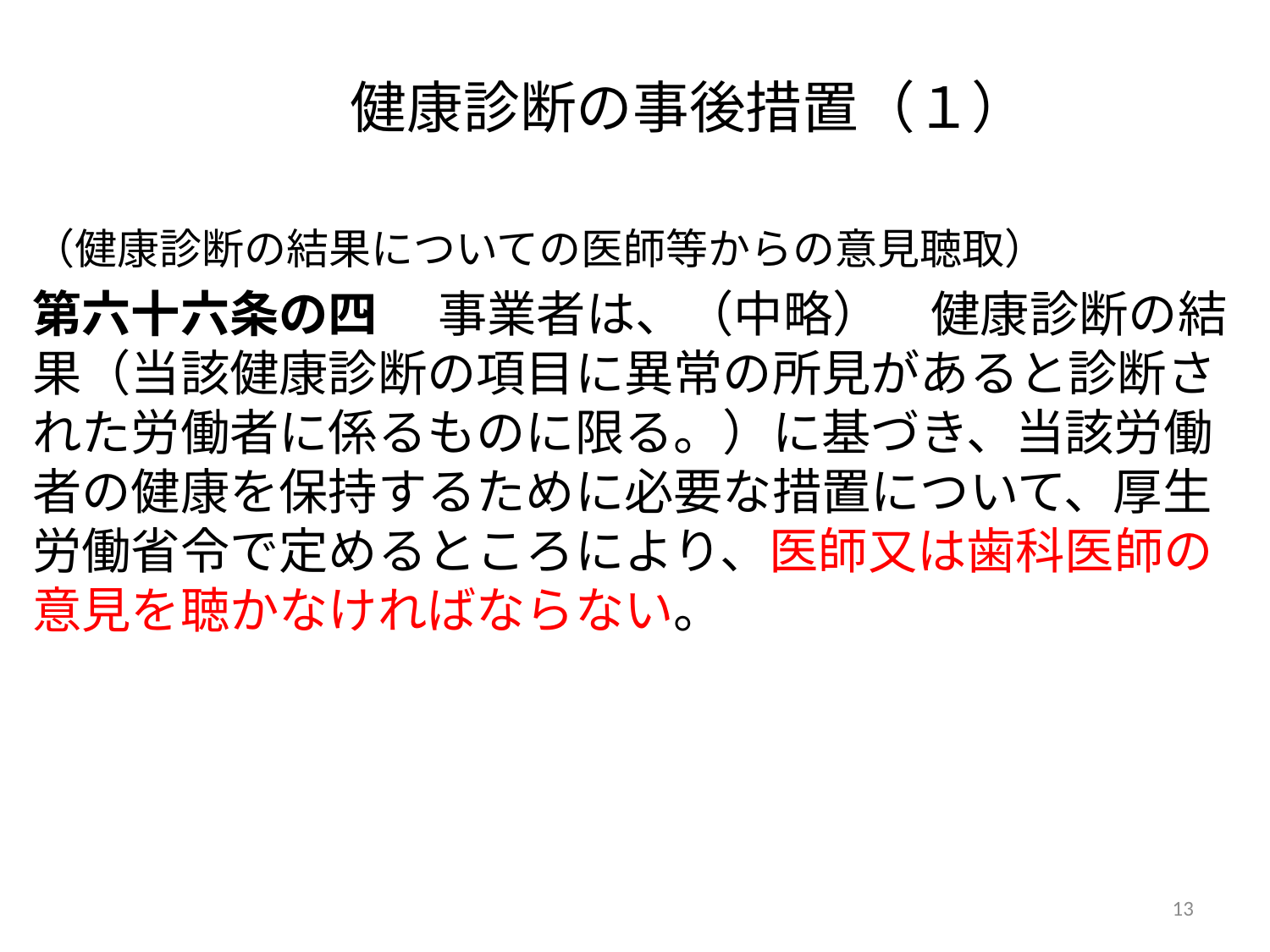

健康診断の事後措置（１）
（健康診断の結果についての医師等からの意見聴取）
第六十六条の四 　事業者は、（中略）　健康診断の結果（当該健康診断の項目に異常の所見があると診断された労働者に係るものに限る。）に基づき、当該労働者の健康を保持するために必要な措置について、厚生労働省令で定めるところにより、医師又は歯科医師の意見を聴かなければならない。

13